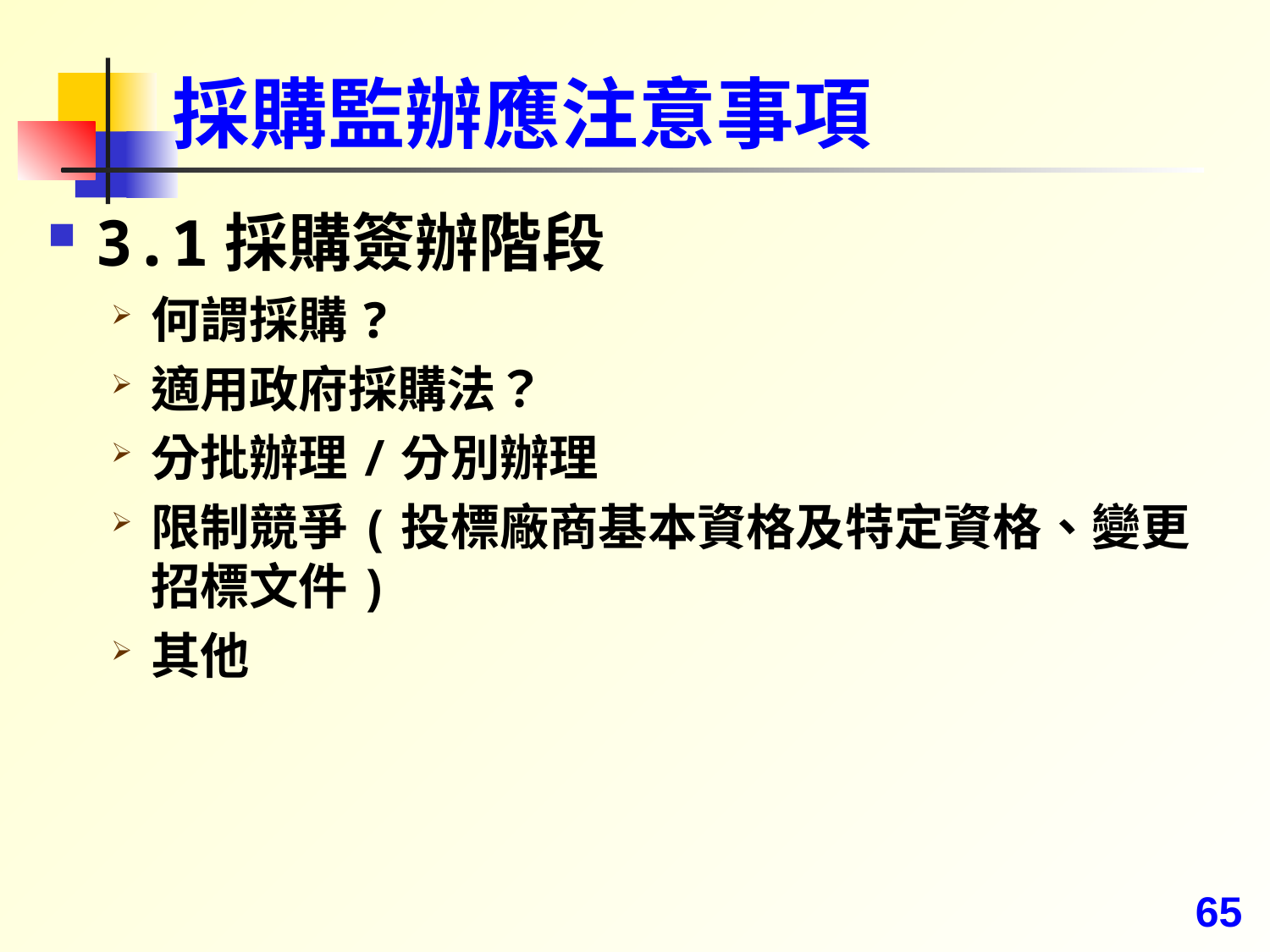

# 採購監辦應注意事項
3.1採購簽辦階段
何謂採購?
適用政府採購法？
分批辦理/分別辦理
限制競爭(投標廠商基本資格及特定資格、變更招標文件)
其他
65